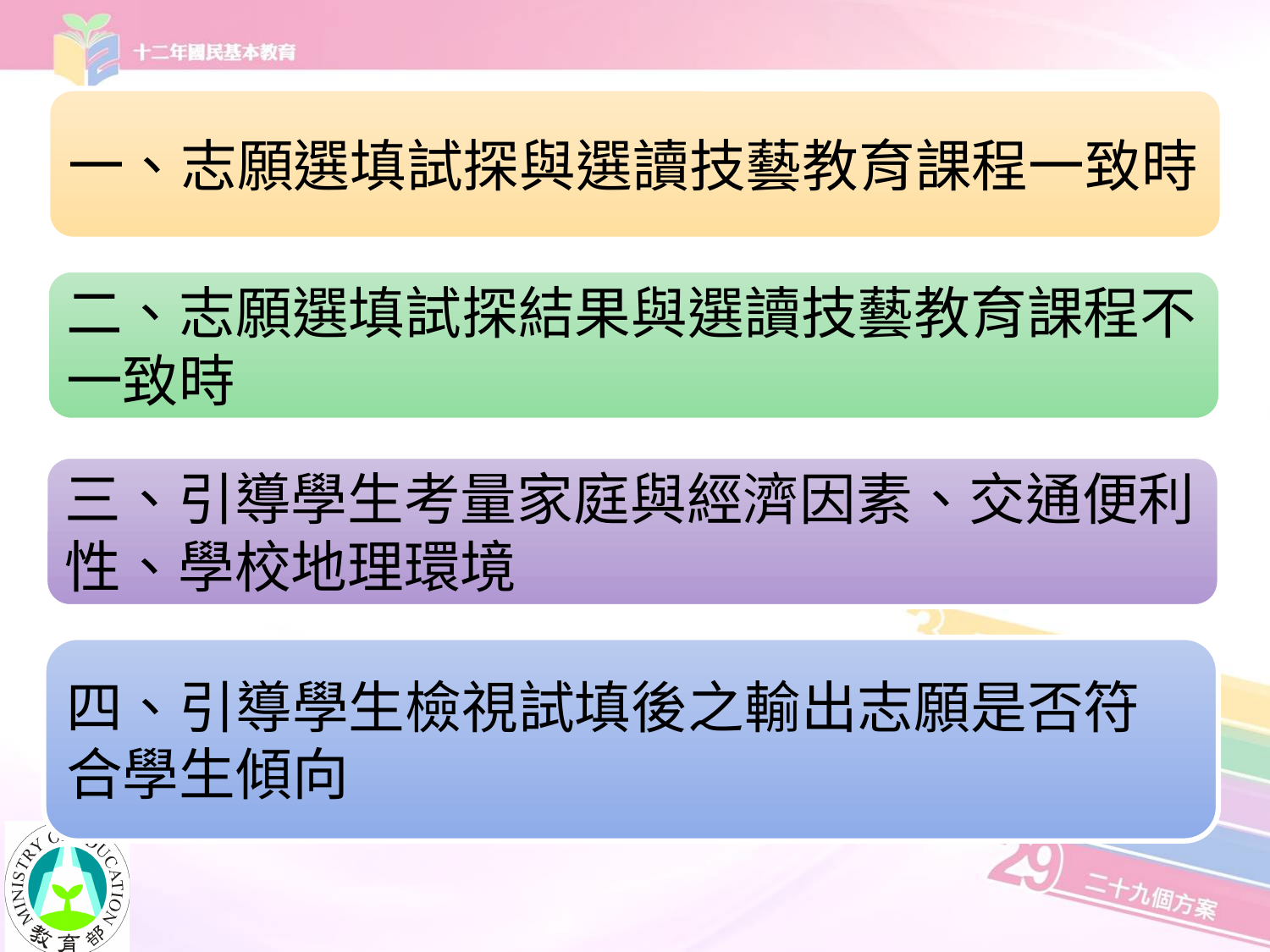

一、志願選填試探與選讀技藝教育課程一致時
二、志願選填試探結果與選讀技藝教育課程不一致時
三、引導學生考量家庭與經濟因素、交通便利性、學校地理環境
四、引導學生檢視試填後之輸出志願是否符合學生傾向